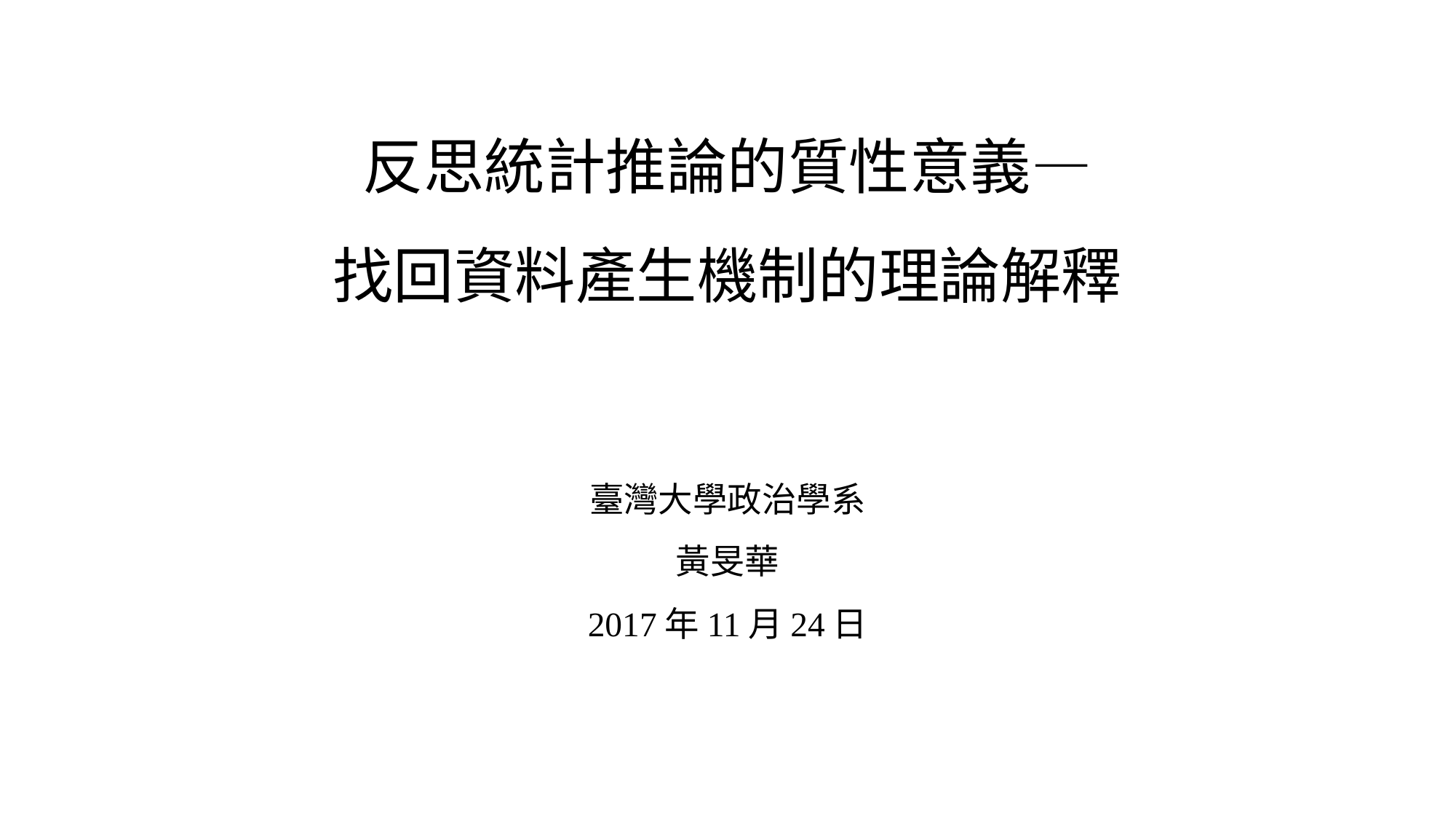

# 反思統計推論的質性意義— 找回資料產生機制的理論解釋
臺灣大學政治學系
黃旻華
2017年11月24日